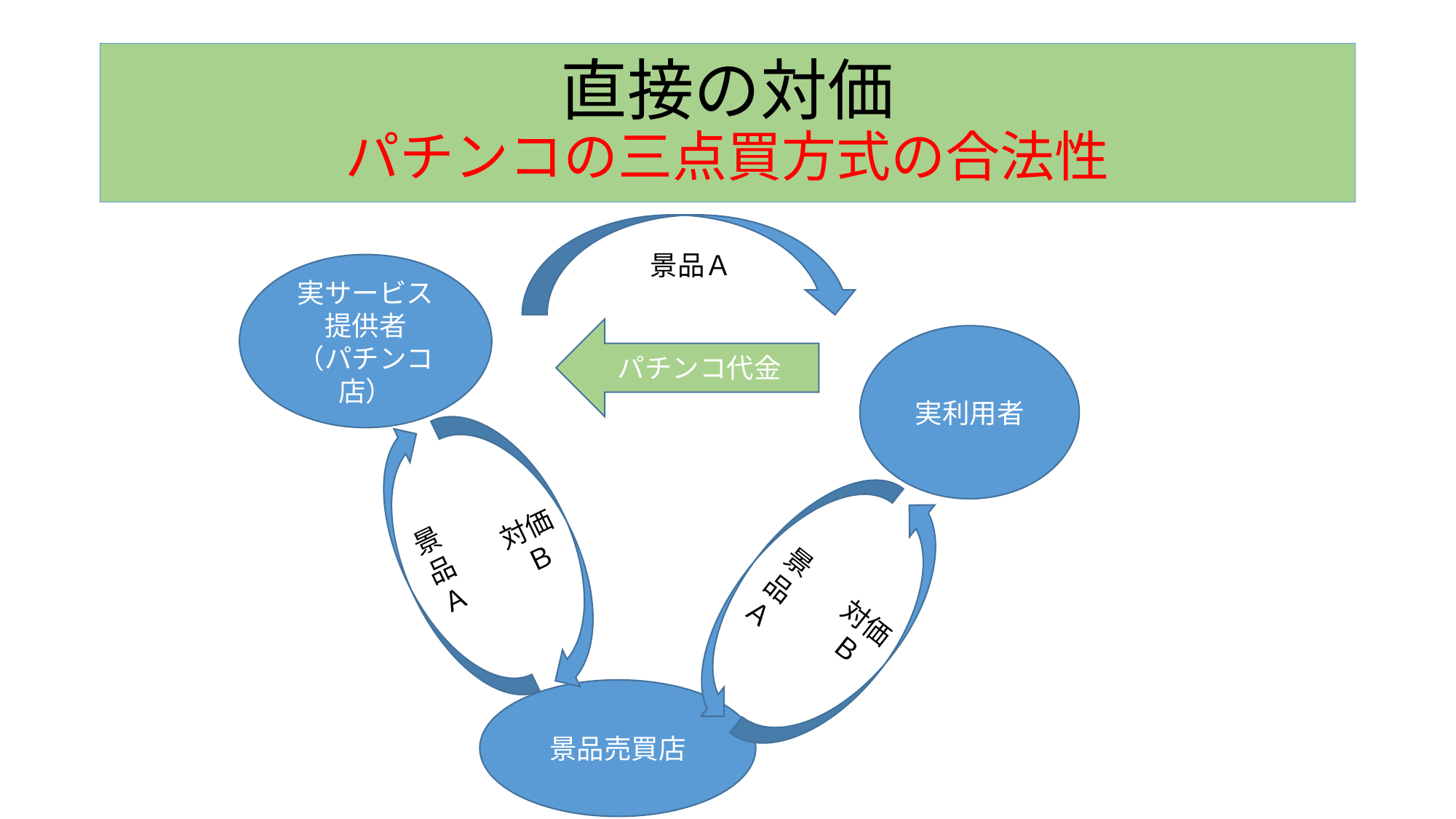

# 直接の対価 パチンコの三点買方式の合法性
景品Ａ
実サービス提供者
（パチンコ店）
パチンコ代金
実利用者
対価Ｂ
景品Ａ
景品Ａ
対価Ｂ
景品売買店